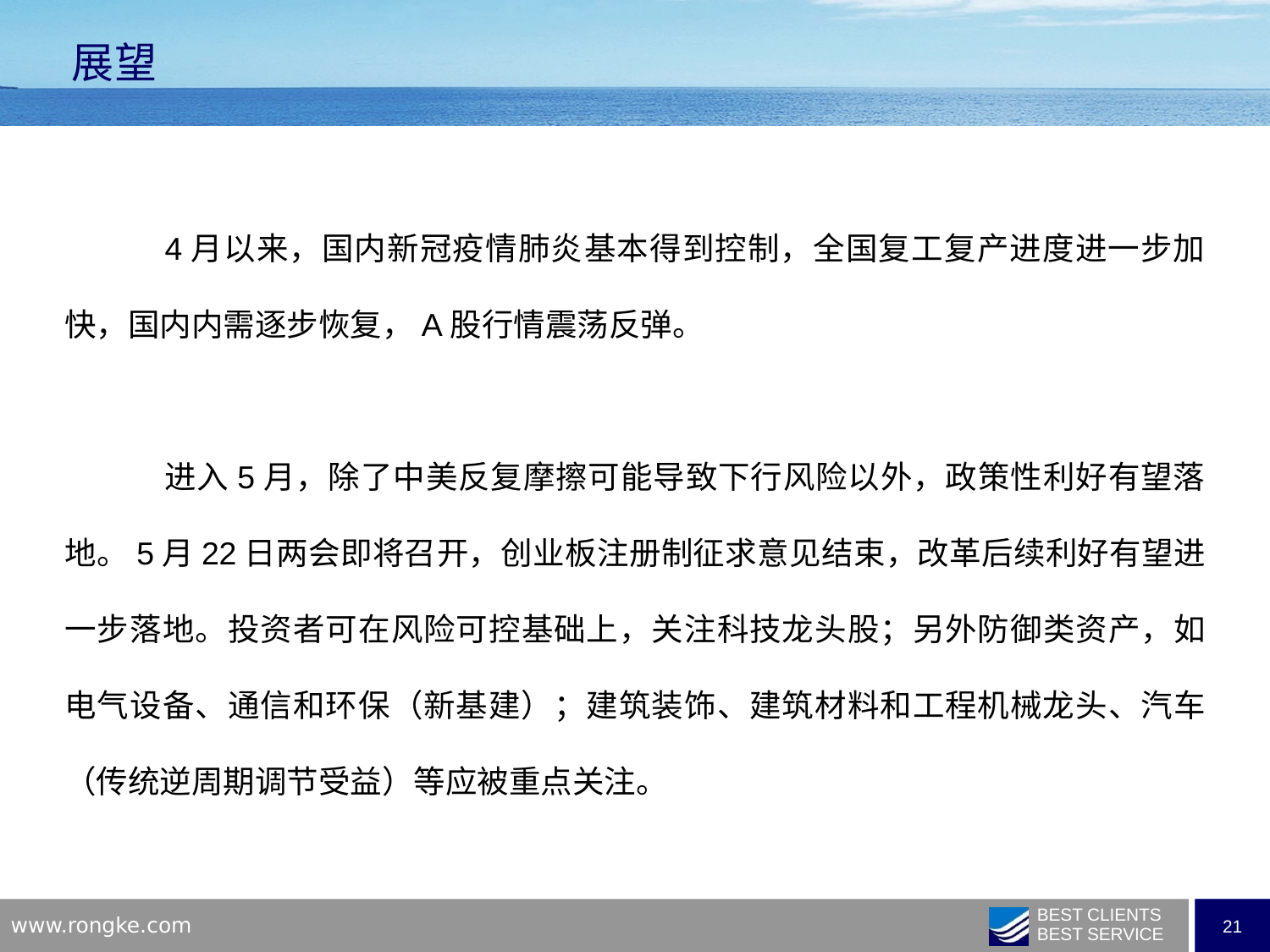

展望

4月以来，国内新冠疫情肺炎基本得到控制，全国复工复产进度进一步加快，国内内需逐步恢复，A股行情震荡反弹。

进入5月，除了中美反复摩擦可能导致下行风险以外，政策性利好有望落地。5月22日两会即将召开，创业板注册制征求意见结束，改革后续利好有望进一步落地。投资者可在风险可控基础上，关注科技龙头股；另外防御类资产，如电气设备、通信和环保（新基建）；建筑装饰、建筑材料和工程机械龙头、汽车（传统逆周期调节受益）等应被重点关注。